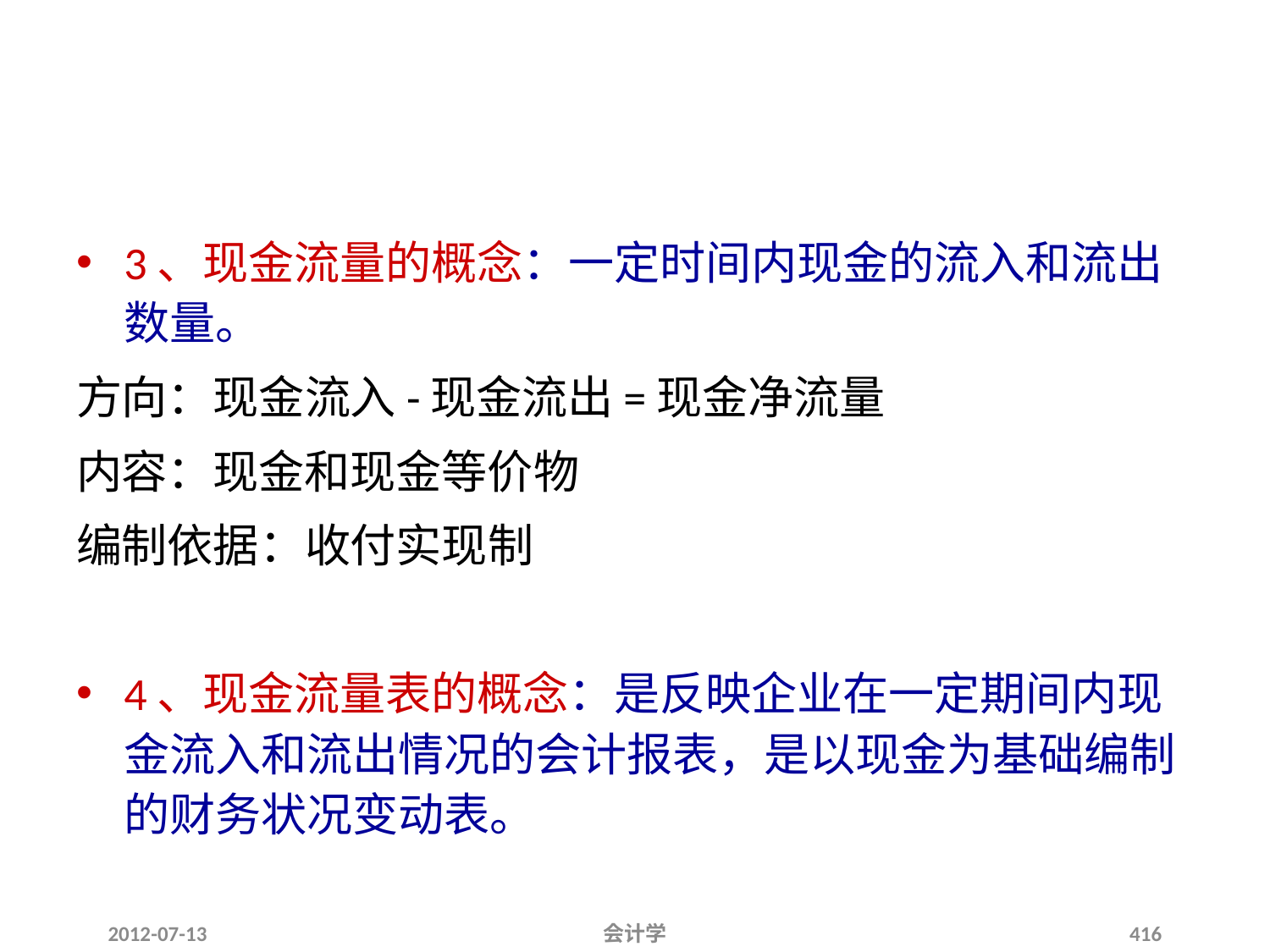

3、现金流量的概念：一定时间内现金的流入和流出数量。
方向：现金流入-现金流出=现金净流量
内容：现金和现金等价物
编制依据：收付实现制

4、现金流量表的概念：是反映企业在一定期间内现金流入和流出情况的会计报表，是以现金为基础编制的财务状况变动表。
2012-07-13
会计学
416